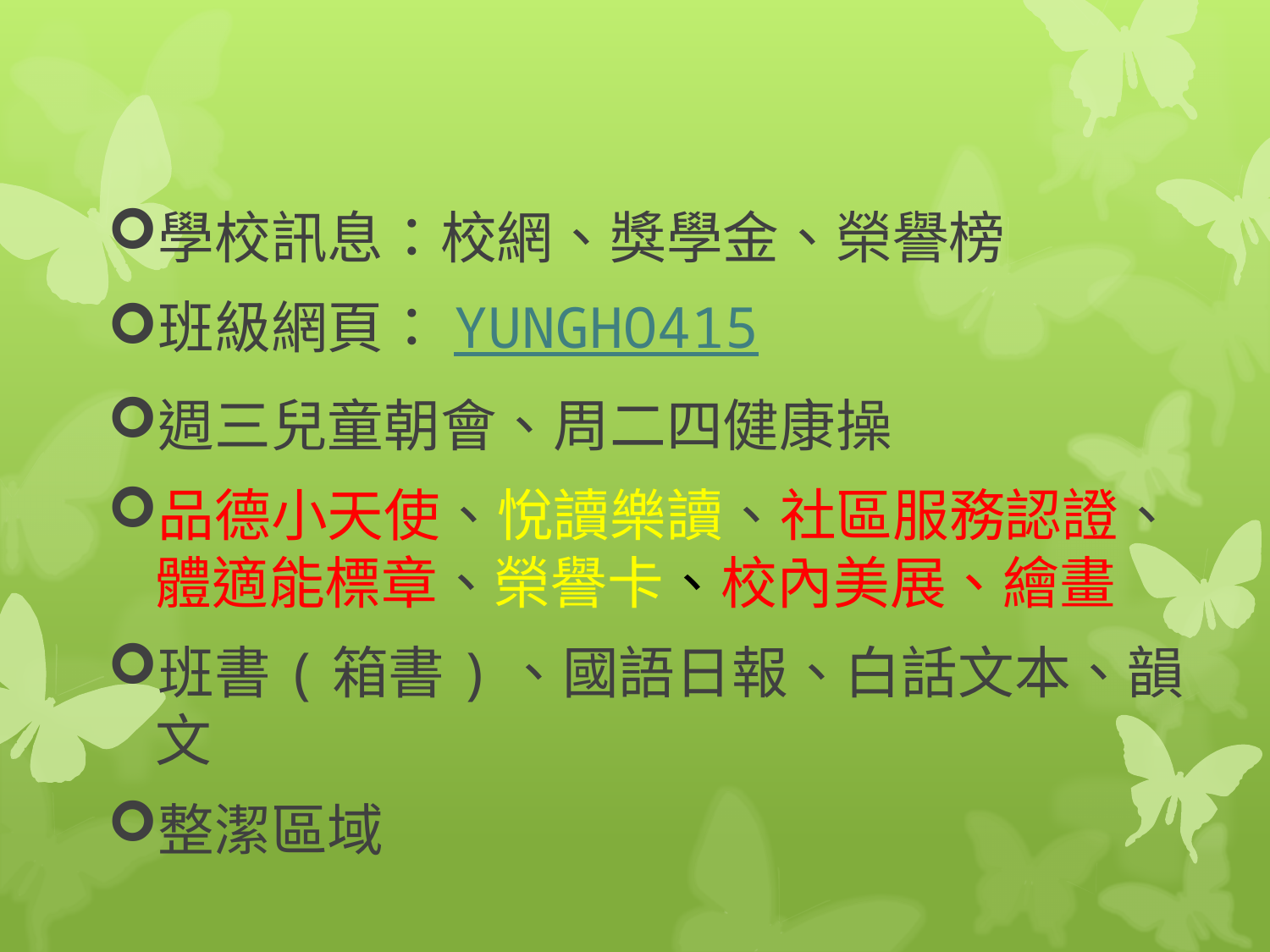

#
學校訊息：校網、獎學金、榮譽榜
班級網頁：YUNGHO415
週三兒童朝會、周二四健康操
品德小天使、悅讀樂讀、社區服務認證、體適能標章、榮譽卡、校內美展、繪畫
班書(箱書)、國語日報、白話文本、韻文
整潔區域